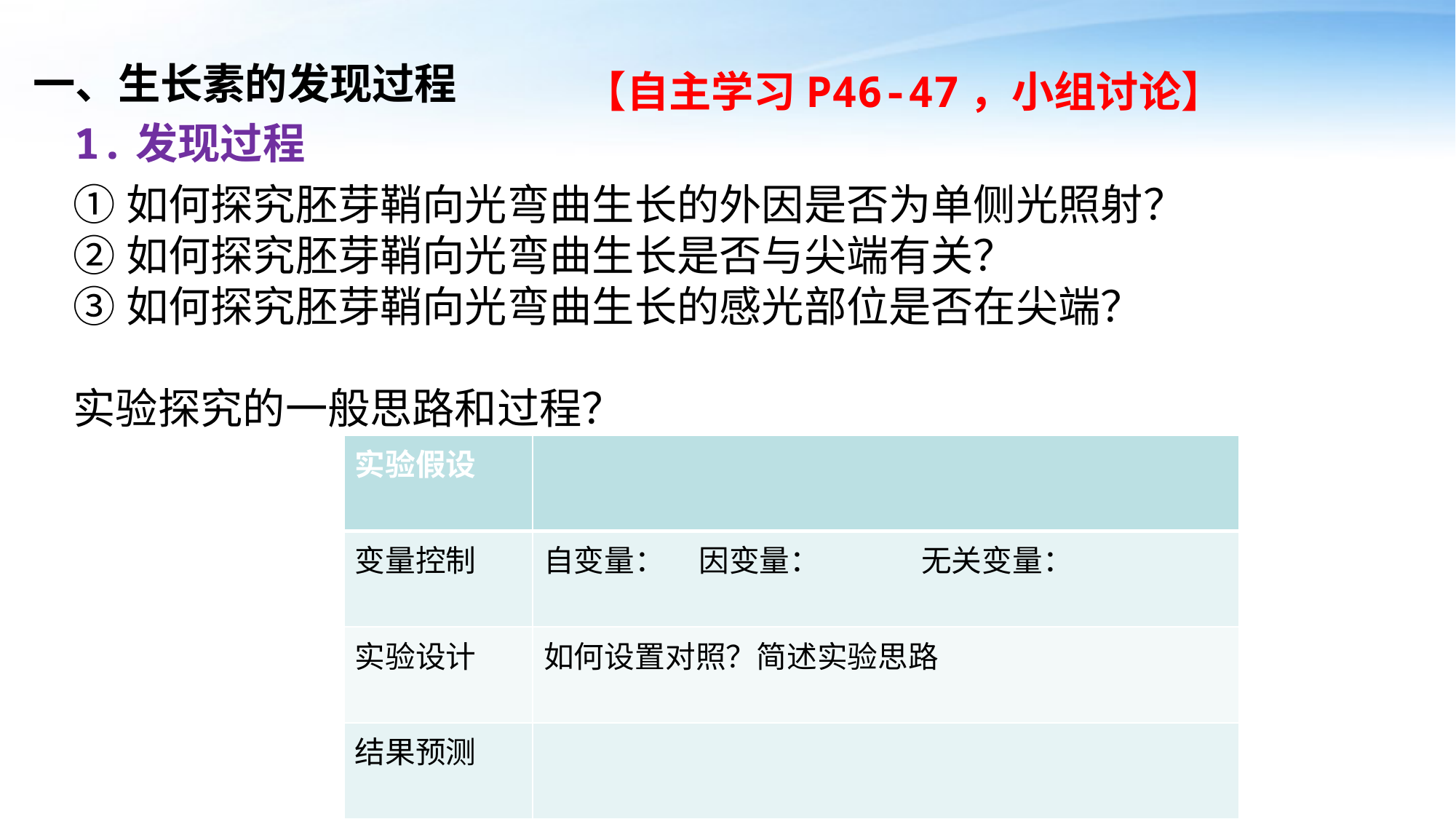

一、生长素的发现过程
【自主学习P46-47，小组讨论】
1.发现过程
①如何探究胚芽鞘向光弯曲生长的外因是否为单侧光照射？
②如何探究胚芽鞘向光弯曲生长是否与尖端有关？
③如何探究胚芽鞘向光弯曲生长的感光部位是否在尖端？

实验探究的一般思路和过程？

| 实验假设 |  |
| --- | --- |
| 变量控制 | 自变量： 因变量： 无关变量： |
| 实验设计 | 如何设置对照？简述实验思路 |
| 结果预测 |  |